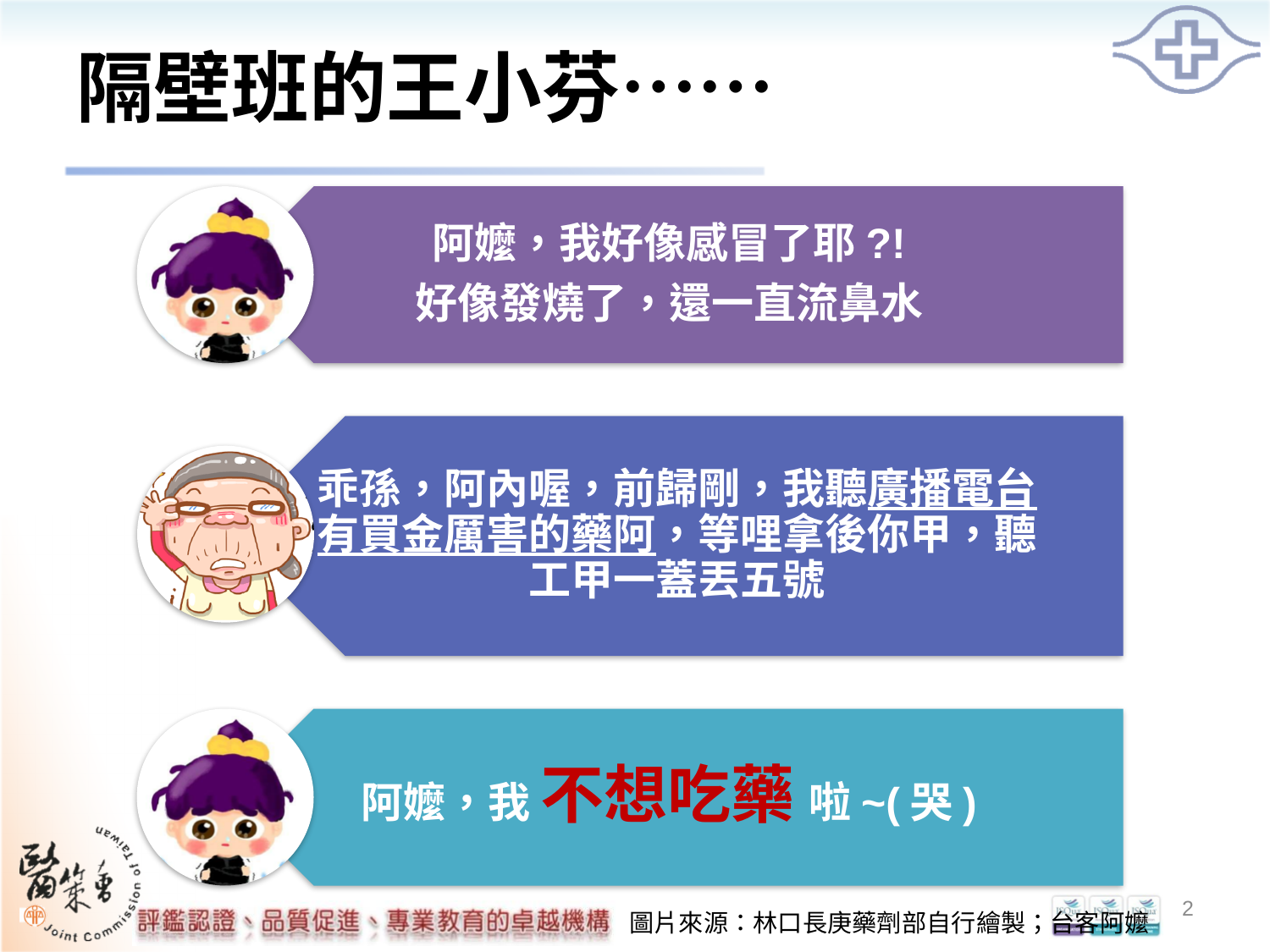

# 隔壁班的王小芬……
阿嬤，我好像感冒了耶?!
好像發燒了，還一直流鼻水
乖孫，阿內喔，前歸剛，我聽廣播電台有買金厲害的藥阿，等哩拿後你甲，聽工甲一蓋丟五號
阿嬤，我 不想吃藥 啦~(哭)
2
圖片來源：林口長庚藥劑部自行繪製；台客阿嬤